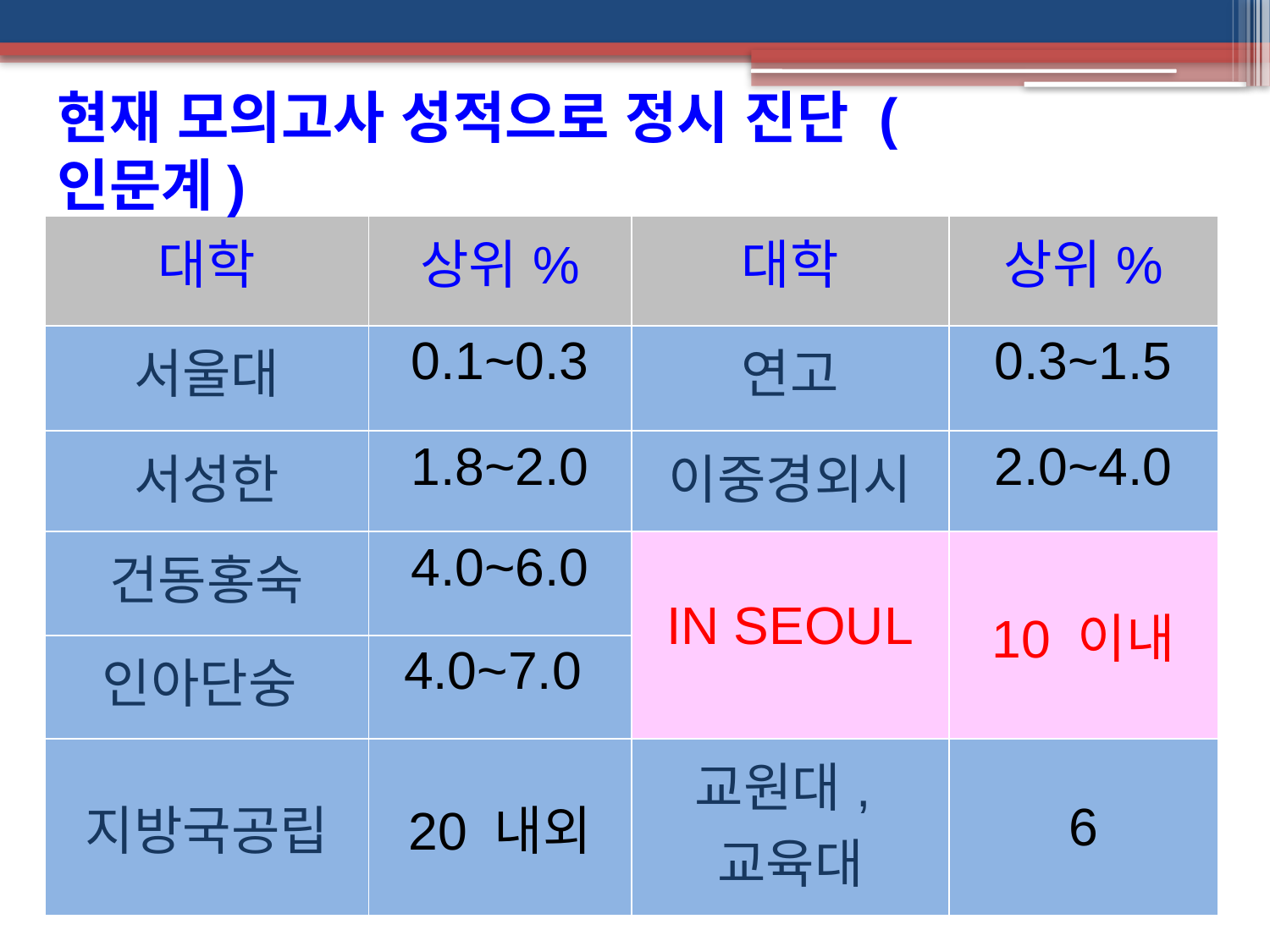

현재 모의고사 성적으로 정시 진단 (인문계)
| 대학 | 상위% | 대학 | 상위% |
| --- | --- | --- | --- |
| 서울대 | 0.1~0.3 | 연고 | 0.3~1.5 |
| 서성한 | 1.8~2.0 | 이중경외시 | 2.0~4.0 |
| 건동홍숙 | 4.0~6.0 | IN SEOUL | 10 이내 |
| 인아단숭 | 4.0~7.0 |  |  |
| 지방국공립 | 20 내외 | 교원대, 교육대 | 6 |